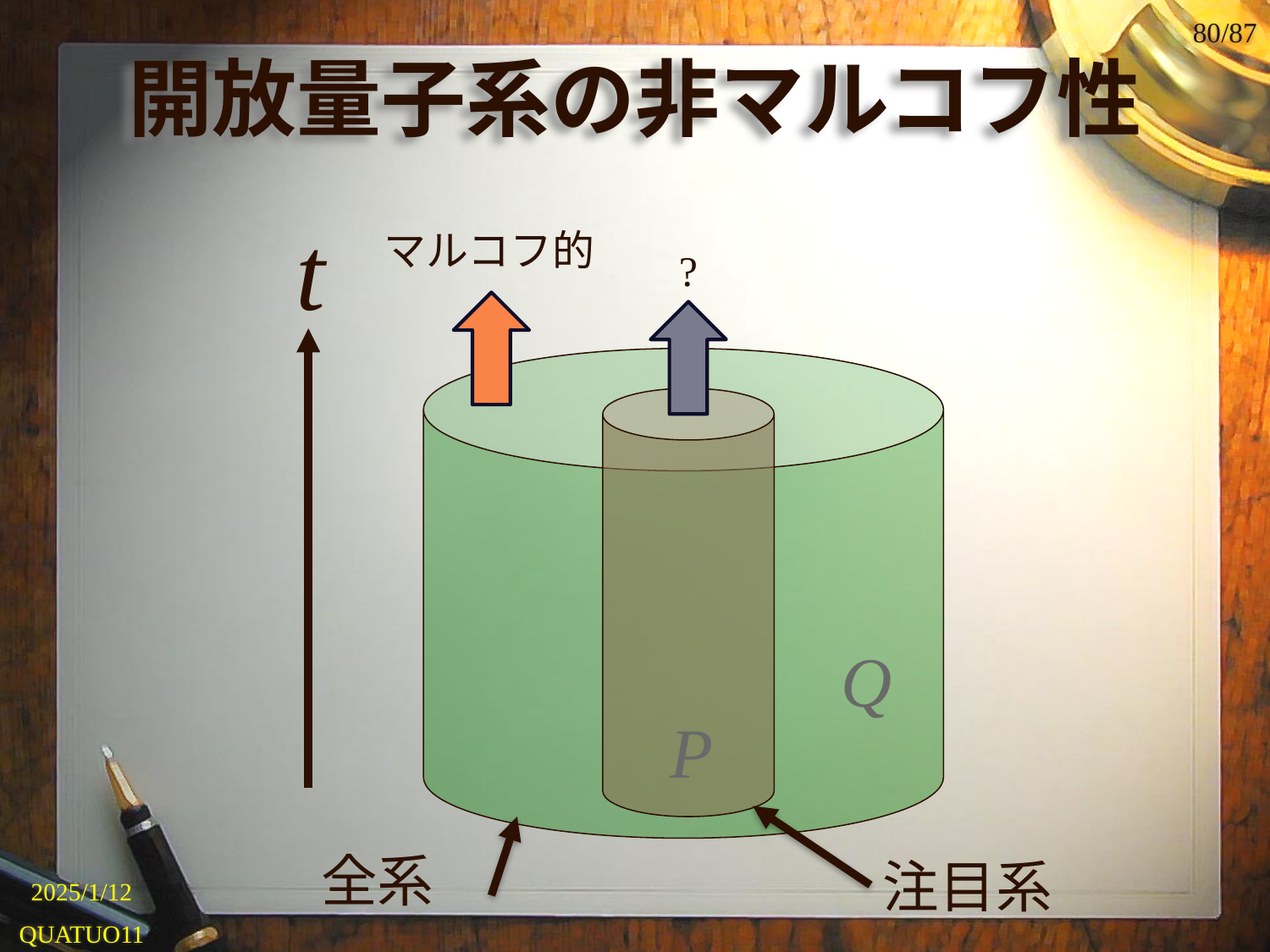

80/87
# 開放量子系の非マルコフ性
t
マルコフ的
?

Q
P
全系
注目系
2025/1/12
QUATUO11